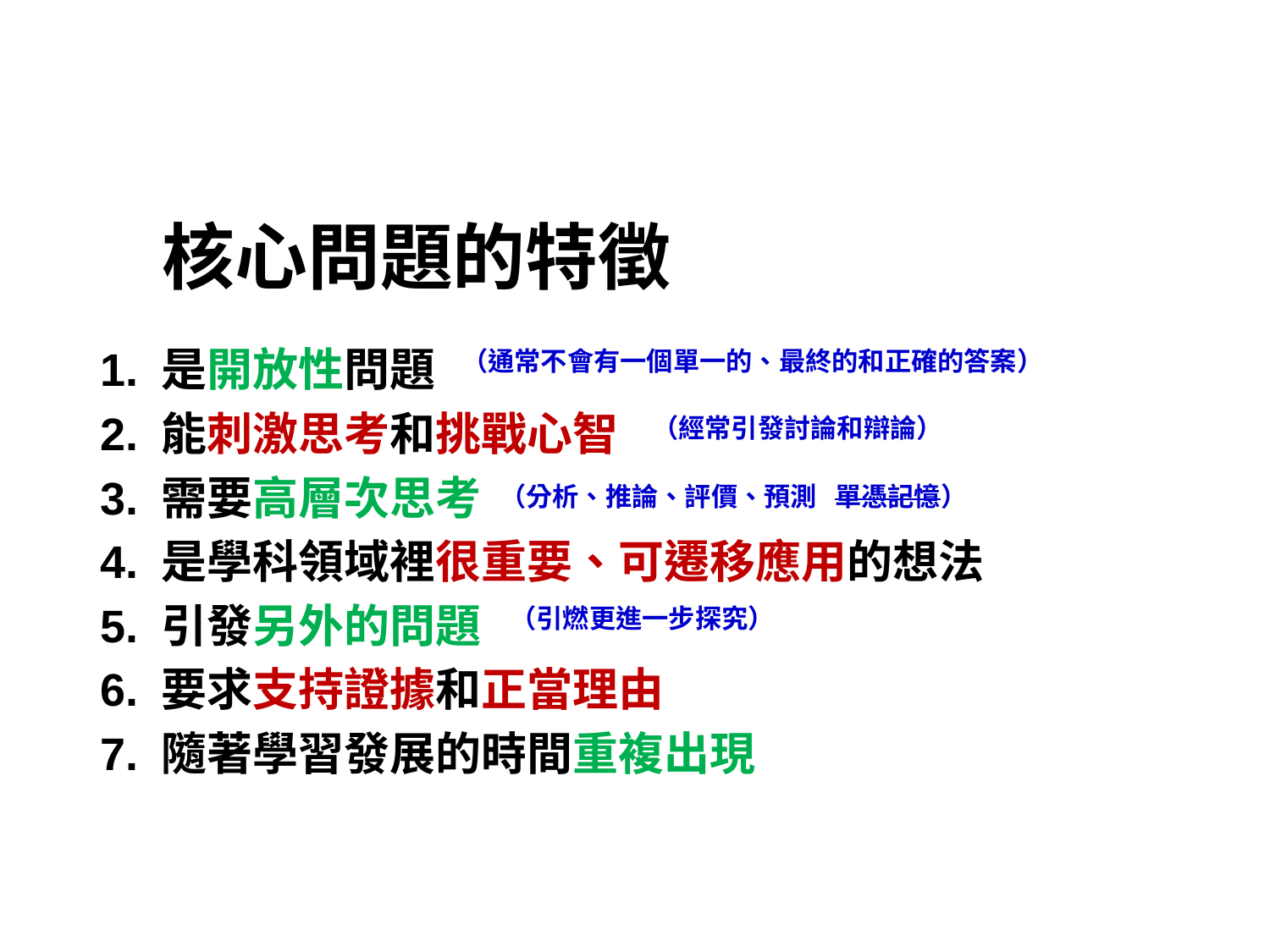

# 核心問題的特徵
1. 是開放性問題
2. 能刺激思考和挑戰心智
3. 需要高層次思考
4. 是學科領域裡很重要、可遷移應用的想法
5. 引發另外的問題
6. 要求支持證據和正當理由
7. 隨著學習發展的時間重複出現
（通常不會有一個單一的、最終的和正確的答案）
（經常引發討論和辯論）
（分析、推論、評價、預測   單憑記憶）
（引燃更進一步探究）